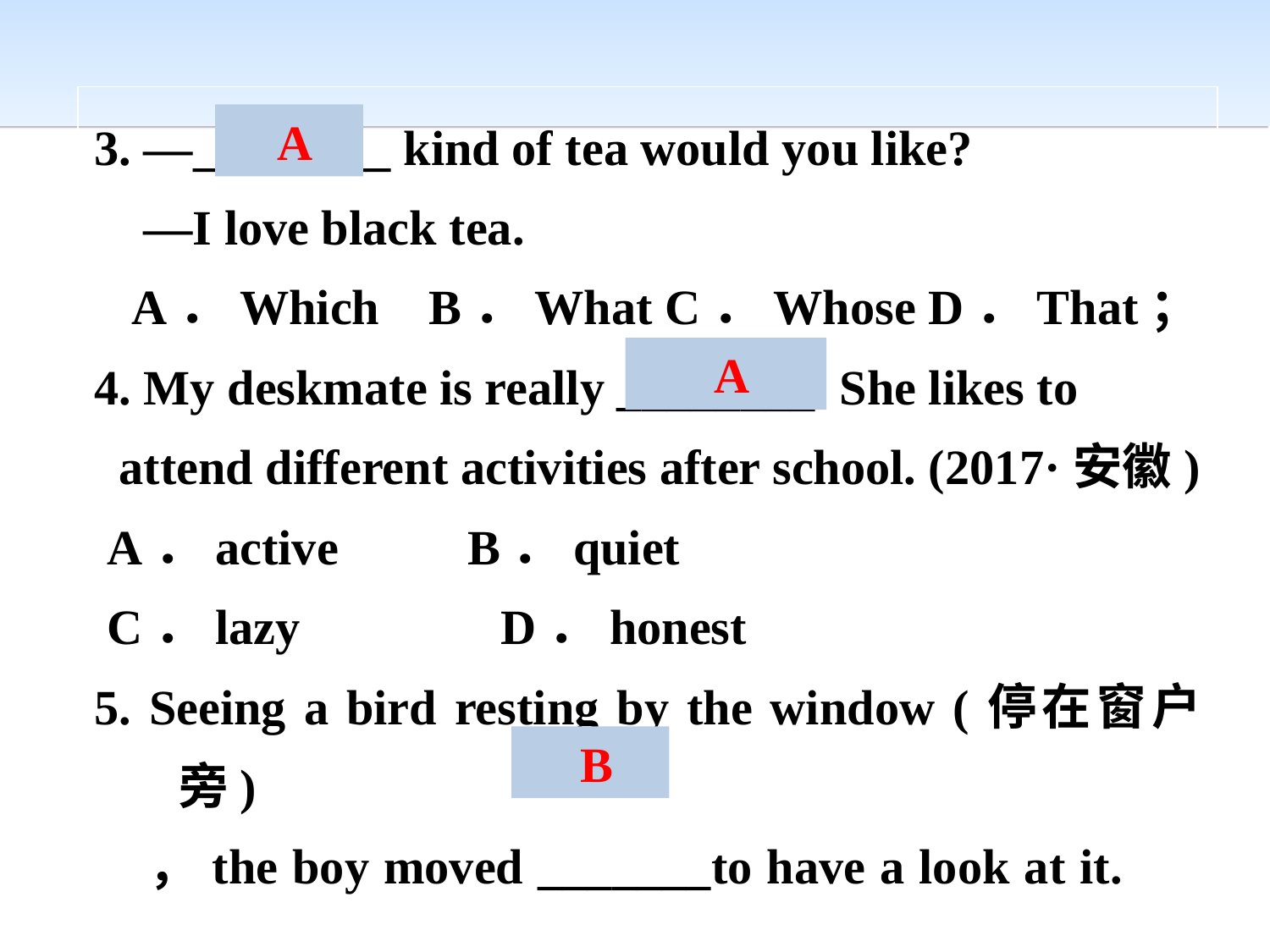

3. —________ kind of tea would you like?
    —I love black tea.
   A．Which    B．What C．Whose D．That；
4. My deskmate is really ________. She likes to
  attend different activities after school. (2017·安徽)
 A．active　	  B．quiet
 C．lazy　	     D．honest
5. Seeing a bird resting by the window (停在窗户旁)
   ，the boy moved _______to have a look at it.
   A．politely　B．quietly　C．easily　	D．safely
 A
 A
 B